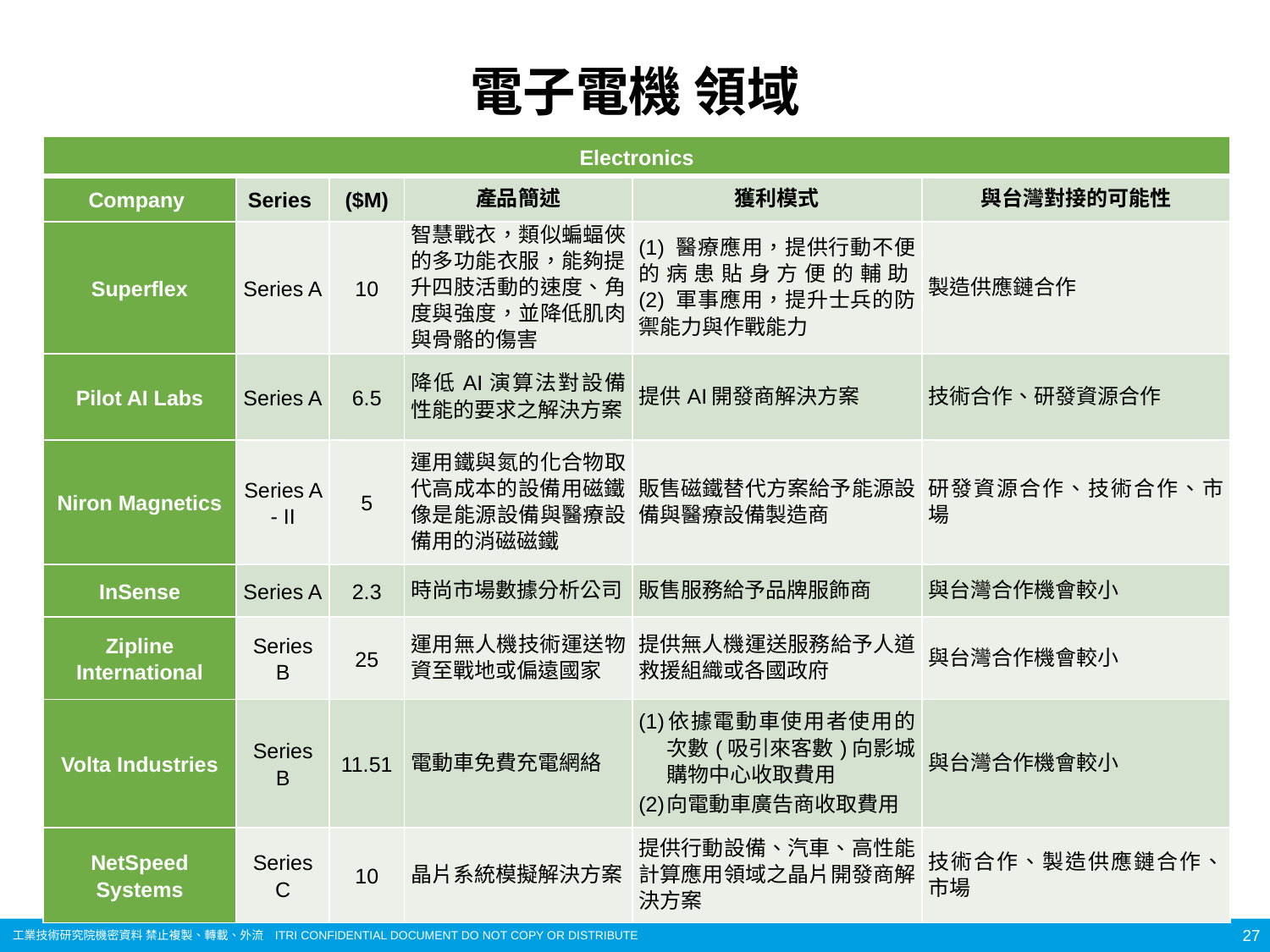

# 電子電機 領域
| Electronics |  |  |  |  |  |
| --- | --- | --- | --- | --- | --- |
| Company | Series | ($M) | 產品簡述 | 獲利模式 | 與台灣對接的可能性 |
| Superflex | Series A | 10 | 智慧戰衣，類似蝙蝠俠的多功能衣服，能夠提升四肢活動的速度、角度與強度，並降低肌肉與骨骼的傷害 | (1) 醫療應用，提供行動不便的病患貼身方便的輔助 (2) 軍事應用，提升士兵的防禦能力與作戰能力 | 製造供應鏈合作 |
| Pilot AI Labs | Series A | 6.5 | 降低AI演算法對設備性能的要求之解決方案 | 提供AI開發商解決方案 | 技術合作、研發資源合作 |
| Niron Magnetics | Series A - II | 5 | 運用鐵與氮的化合物取代高成本的設備用磁鐵，像是能源設備與醫療設備用的消磁磁鐵 | 販售磁鐵替代方案給予能源設備與醫療設備製造商 | 研發資源合作、技術合作、市場 |
| InSense | Series A | 2.3 | 時尚市場數據分析公司 | 販售服務給予品牌服飾商 | 與台灣合作機會較小 |
| Zipline International | Series B | 25 | 運用無人機技術運送物資至戰地或偏遠國家 | 提供無人機運送服務給予人道救援組織或各國政府 | 與台灣合作機會較小 |
| Volta Industries | Series B | 11.51 | 電動車免費充電網絡 | (1) 依據電動車使用者使用的次數(吸引來客數)向影城、購物中心收取費用 (2) 向電動車廣告商收取費用 | 與台灣合作機會較小 |
| NetSpeed Systems | Series C | 10 | 晶片系統模擬解決方案 | 提供行動設備、汽車、高性能計算應用領域之晶片開發商解決方案 | 技術合作、製造供應鏈合作、市場 |